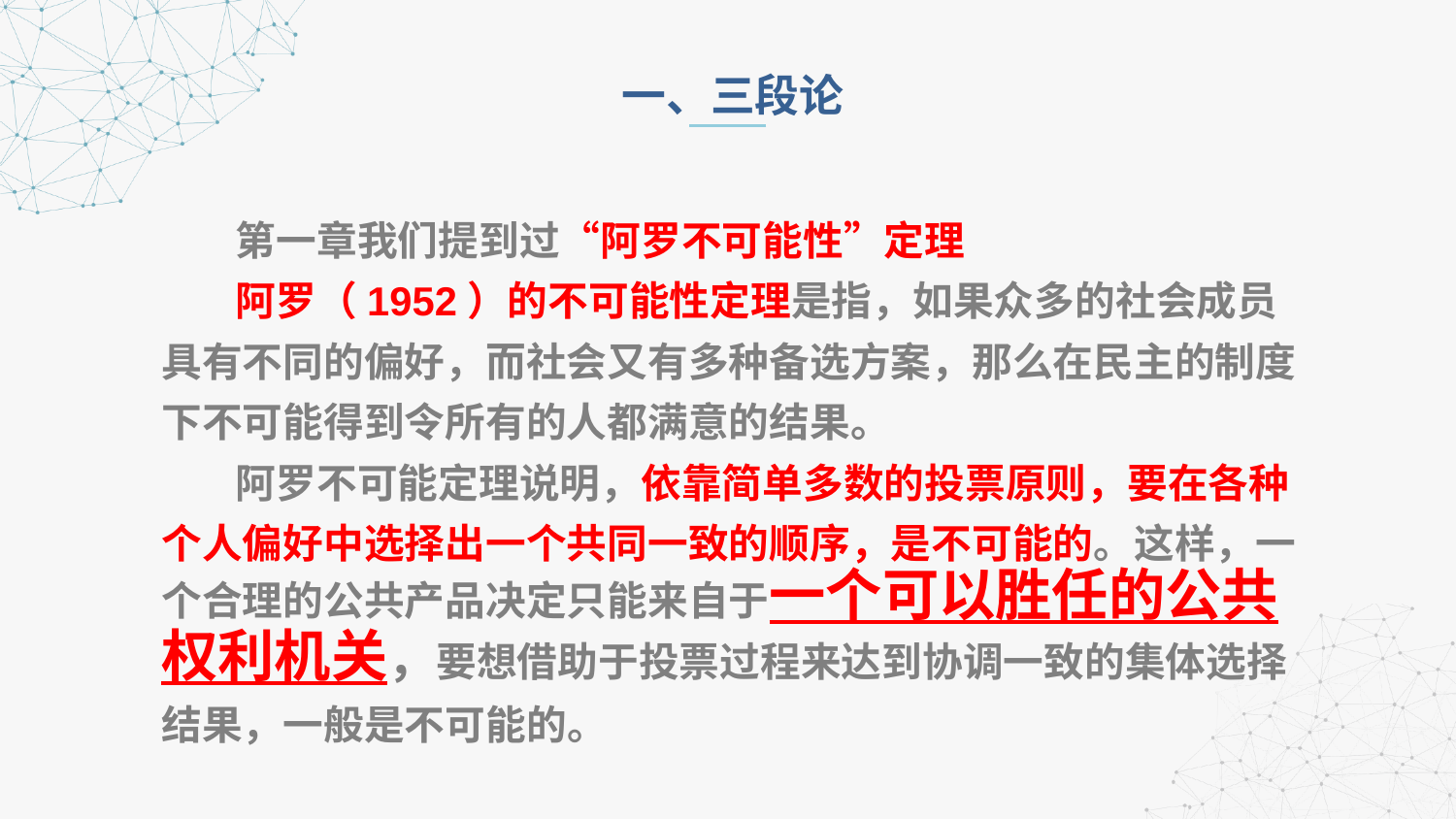

一、三段论
       第一章我们提到过“阿罗不可能性”定理
       阿罗（1952）的不可能性定理是指，如果众多的社会成员具有不同的偏好，而社会又有多种备选方案，那么在民主的制度下不可能得到令所有的人都满意的结果。
       阿罗不可能定理说明，依靠简单多数的投票原则，要在各种个人偏好中选择出一个共同一致的顺序，是不可能的。这样，一个合理的公共产品决定只能来自于一个可以胜任的公共权利机关，要想借助于投票过程来达到协调一致的集体选择结果，一般是不可能的。